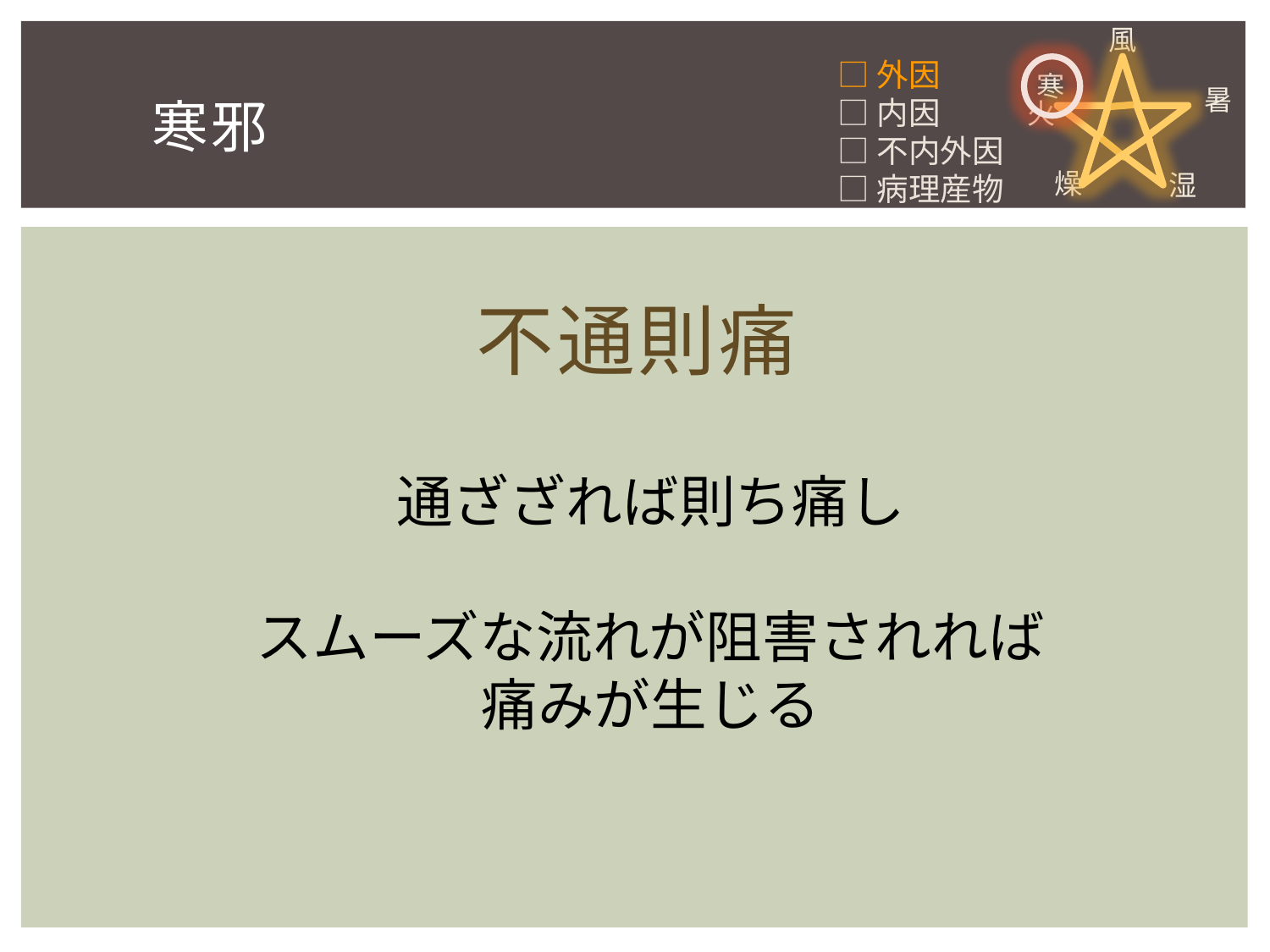

風

寒
暑
火
燥
湿
□外因
□内因
□不内外因
□病理産物

# 寒邪
不通則痛
通ざざれば則ち痛し

スムーズな流れが阻害されれば
痛みが生じる